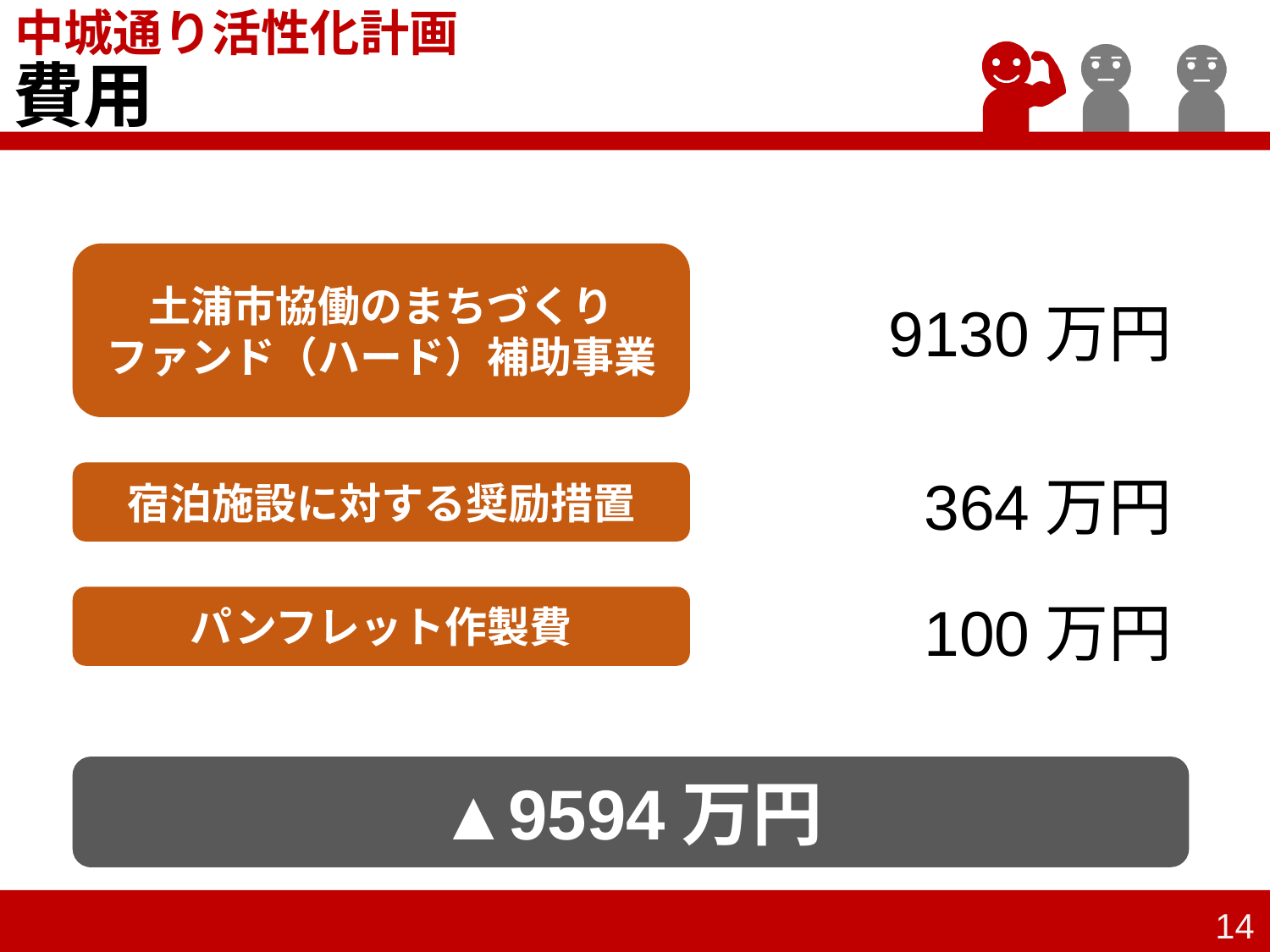

中城通り活性化計画
# 費用
土浦市協働のまちづくり
ファンド（ハード）補助事業
9130万円
364万円
宿泊施設に対する奨励措置
パンフレット作製費
100万円
▲9594万円
14